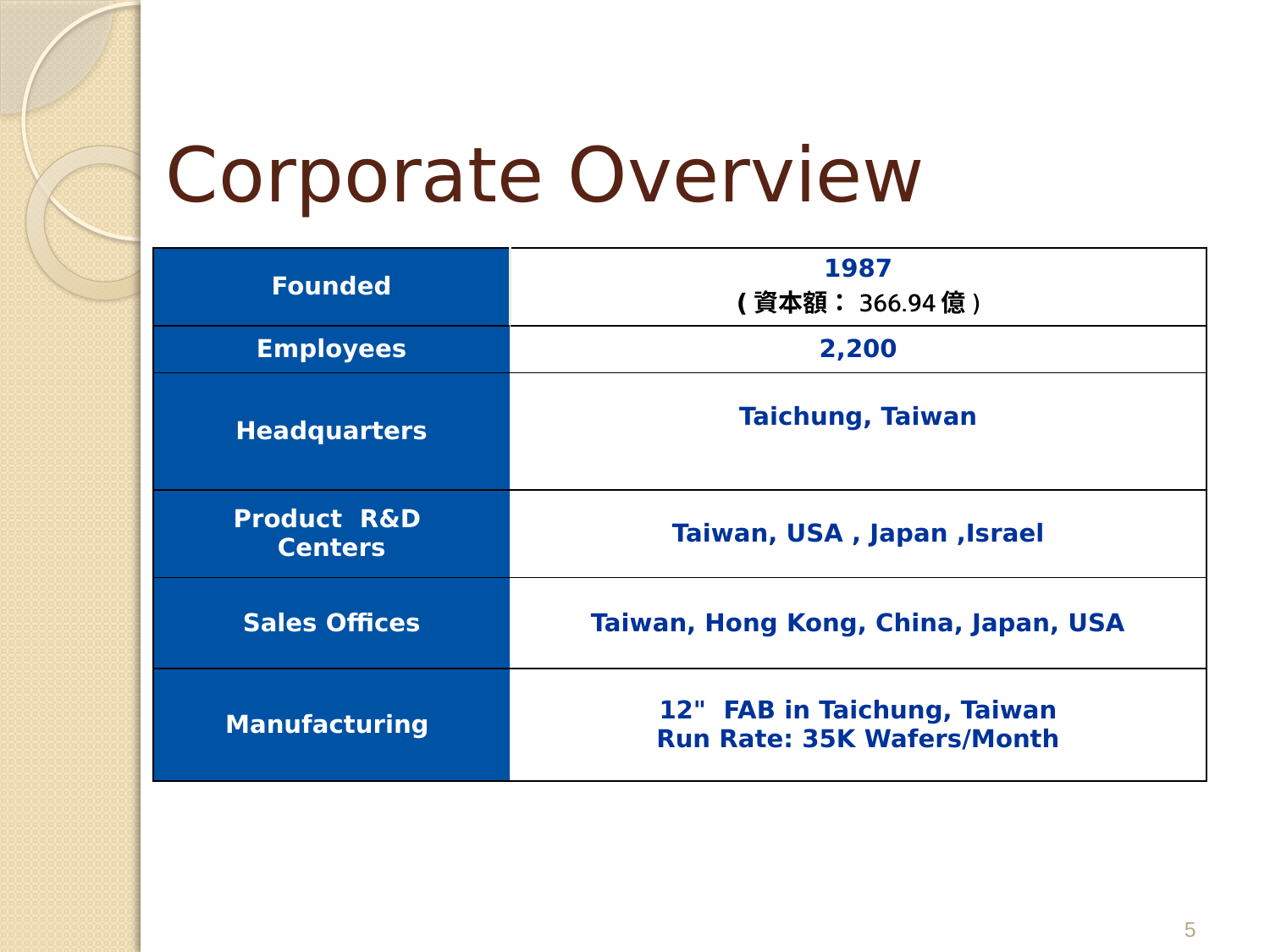

# Corporate Overview
| Founded | 1987 (資本額：366.94億) |
| --- | --- |
| Employees | 2,200 |
| Headquarters | Taichung, Taiwan |
| Product R&D Centers | Taiwan, USA , Japan ,Israel |
| Sales Offices | Taiwan, Hong Kong, China, Japan, USA |
| Manufacturing | 12" FAB in Taichung, Taiwan Run Rate: 35K Wafers/Month |
5